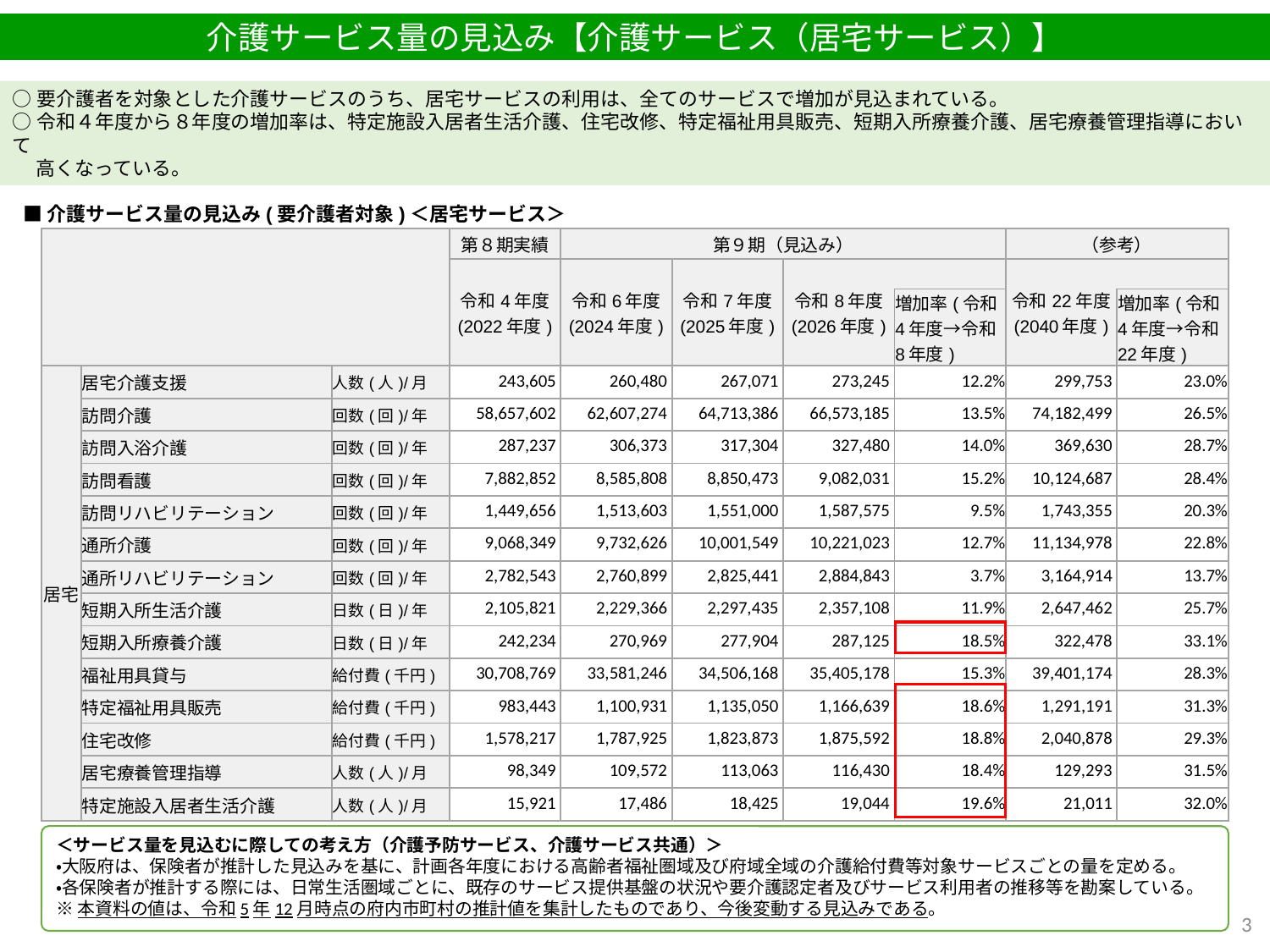

介護サービス量の見込み【介護サービス（居宅サービス）】
○要介護者を対象とした介護サービスのうち、居宅サービスの利用は、全てのサービスで増加が見込まれている。
○令和４年度から８年度の増加率は、特定施設入居者生活介護、住宅改修、特定福祉用具販売、短期入所療養介護、居宅療養管理指導において
　 高くなっている。
■介護サービス量の見込み(要介護者対象)＜居宅サービス＞
|  |  |  | 第８期実績 | 第９期（見込み） |  |  |  | （参考） |  |
| --- | --- | --- | --- | --- | --- | --- | --- | --- | --- |
|  |  |  | 令和4年度 (2022年度) | 令和6年度 (2024年度) | 令和7年度 (2025年度) | 令和8年度 (2026年度) |  | 令和22年度 (2040年度) |  |
|  |  |  |  |  |  |  | 増加率(令和4年度→令和8年度) |  | 増加率(令和4年度→令和22年度) |
| 居宅 | 居宅介護支援 | 人数(人)/月 | 243,605 | 260,480 | 267,071 | 273,245 | 12.2% | 299,753 | 23.0% |
|  | 訪問介護 | 回数(回)/年 | 58,657,602 | 62,607,274 | 64,713,386 | 66,573,185 | 13.5% | 74,182,499 | 26.5% |
|  | 訪問入浴介護 | 回数(回)/年 | 287,237 | 306,373 | 317,304 | 327,480 | 14.0% | 369,630 | 28.7% |
|  | 訪問看護 | 回数(回)/年 | 7,882,852 | 8,585,808 | 8,850,473 | 9,082,031 | 15.2% | 10,124,687 | 28.4% |
|  | 訪問リハビリテーション | 回数(回)/年 | 1,449,656 | 1,513,603 | 1,551,000 | 1,587,575 | 9.5% | 1,743,355 | 20.3% |
|  | 通所介護 | 回数(回)/年 | 9,068,349 | 9,732,626 | 10,001,549 | 10,221,023 | 12.7% | 11,134,978 | 22.8% |
|  | 通所リハビリテーション | 回数(回)/年 | 2,782,543 | 2,760,899 | 2,825,441 | 2,884,843 | 3.7% | 3,164,914 | 13.7% |
|  | 短期入所生活介護 | 日数(日)/年 | 2,105,821 | 2,229,366 | 2,297,435 | 2,357,108 | 11.9% | 2,647,462 | 25.7% |
|  | 短期入所療養介護 | 日数(日)/年 | 242,234 | 270,969 | 277,904 | 287,125 | 18.5% | 322,478 | 33.1% |
|  | 福祉用具貸与 | 給付費(千円) | 30,708,769 | 33,581,246 | 34,506,168 | 35,405,178 | 15.3% | 39,401,174 | 28.3% |
|  | 特定福祉用具販売 | 給付費(千円) | 983,443 | 1,100,931 | 1,135,050 | 1,166,639 | 18.6% | 1,291,191 | 31.3% |
|  | 住宅改修 | 給付費(千円) | 1,578,217 | 1,787,925 | 1,823,873 | 1,875,592 | 18.8% | 2,040,878 | 29.3% |
|  | 居宅療養管理指導 | 人数(人)/月 | 98,349 | 109,572 | 113,063 | 116,430 | 18.4% | 129,293 | 31.5% |
|  | 特定施設入居者生活介護 | 人数(人)/月 | 15,921 | 17,486 | 18,425 | 19,044 | 19.6% | 21,011 | 32.0% |

＜サービス量を見込むに際しての考え方（介護予防サービス、介護サービス共通）＞
・大阪府は、保険者が推計した見込みを基に、計画各年度における高齢者福祉圏域及び府域全域の介護給付費等対象サービスごとの量を定める。
・各保険者が推計する際には、日常生活圏域ごとに、既存のサービス提供基盤の状況や要介護認定者及びサービス利用者の推移等を勘案している。
※本資料の値は、令和5年12月時点の府内市町村の推計値を集計したものであり、今後変動する見込みである。
3